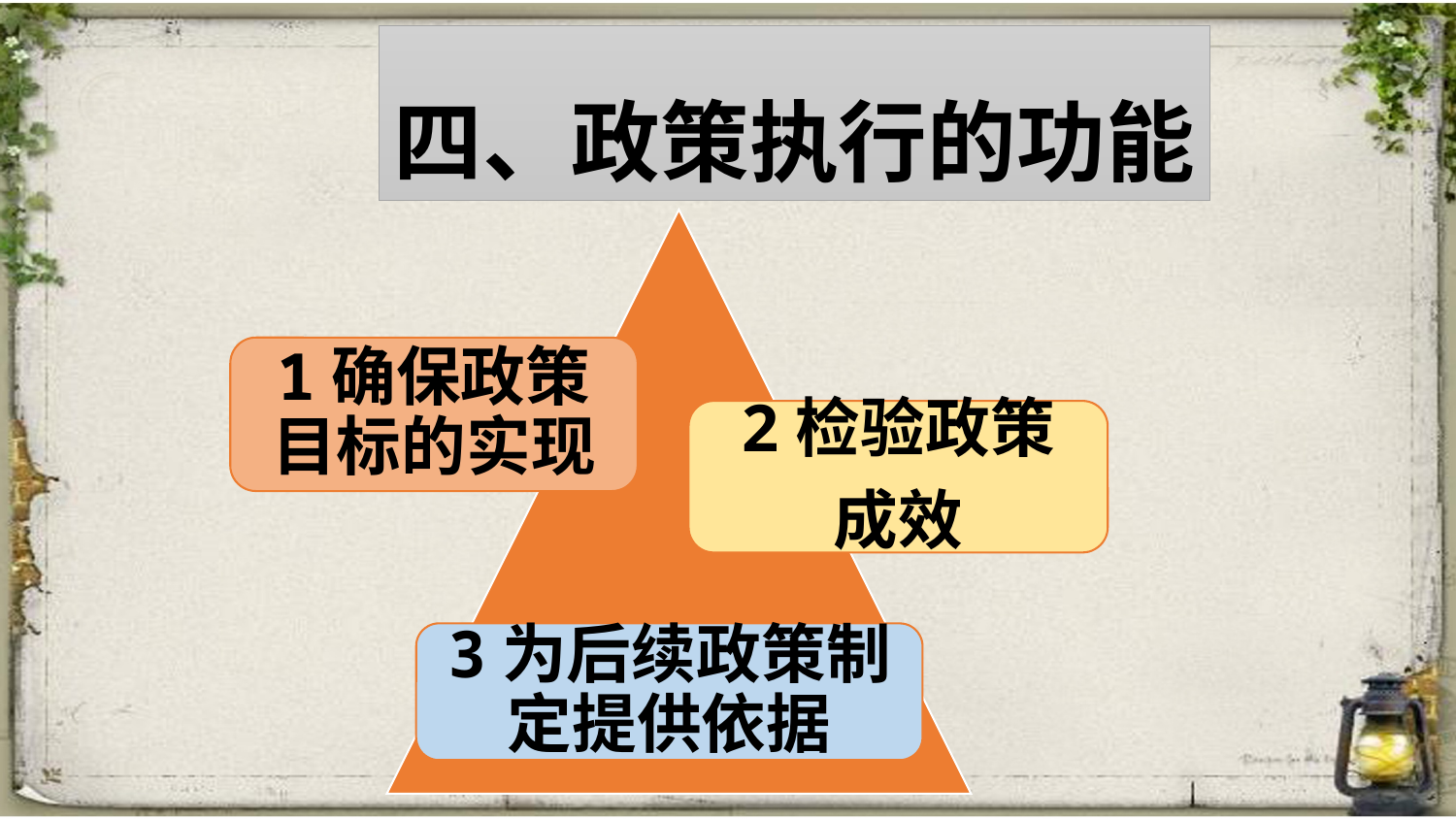

四、政策执行的功能
1确保政策目标的实现
2检验政策
成效
3为后续政策制定提供依据